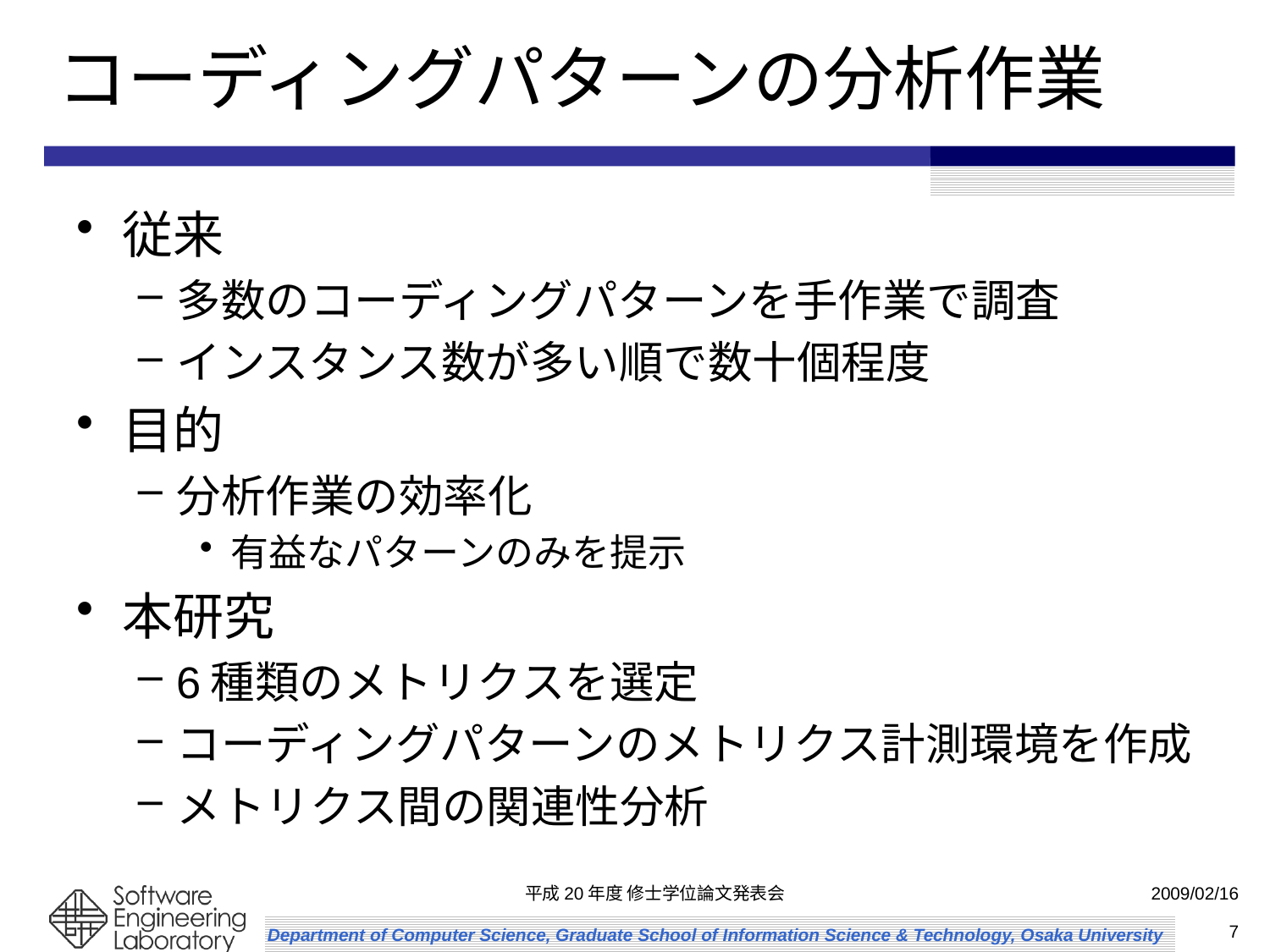

# コーディングパターンの分析作業
従来
多数のコーディングパターンを手作業で調査
インスタンス数が多い順で数十個程度
目的
分析作業の効率化
有益なパターンのみを提示
本研究
6種類のメトリクスを選定
コーディングパターンのメトリクス計測環境を作成
メトリクス間の関連性分析
平成20年度 修士学位論文発表会
2009/02/16
7